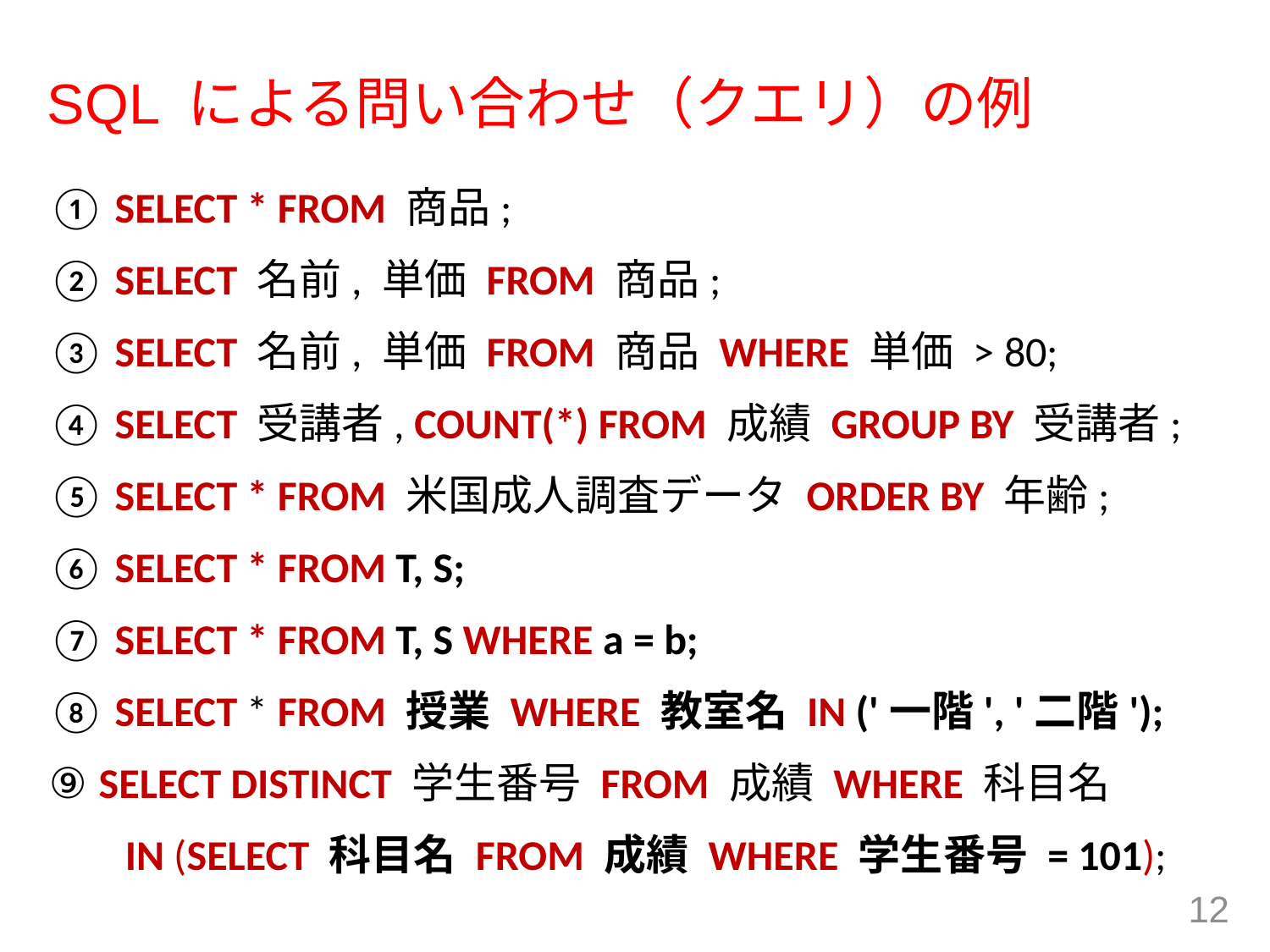

SQL による問い合わせ（クエリ）の例
① SELECT * FROM 商品;
② SELECT 名前, 単価 FROM 商品;
③ SELECT 名前, 単価 FROM 商品 WHERE 単価 > 80;
④ SELECT 受講者, COUNT(*) FROM 成績 GROUP BY 受講者;
⑤ SELECT * FROM 米国成人調査データ ORDER BY 年齢;
⑥ SELECT * FROM T, S;
⑦ SELECT * FROM T, S WHERE a = b;
⑧ SELECT * FROM 授業 WHERE 教室名 IN ('一階', '二階');
⑨ SELECT DISTINCT 学生番号 FROM 成績 WHERE 科目名
        IN (SELECT 科目名 FROM 成績 WHERE 学生番号 = 101);

12